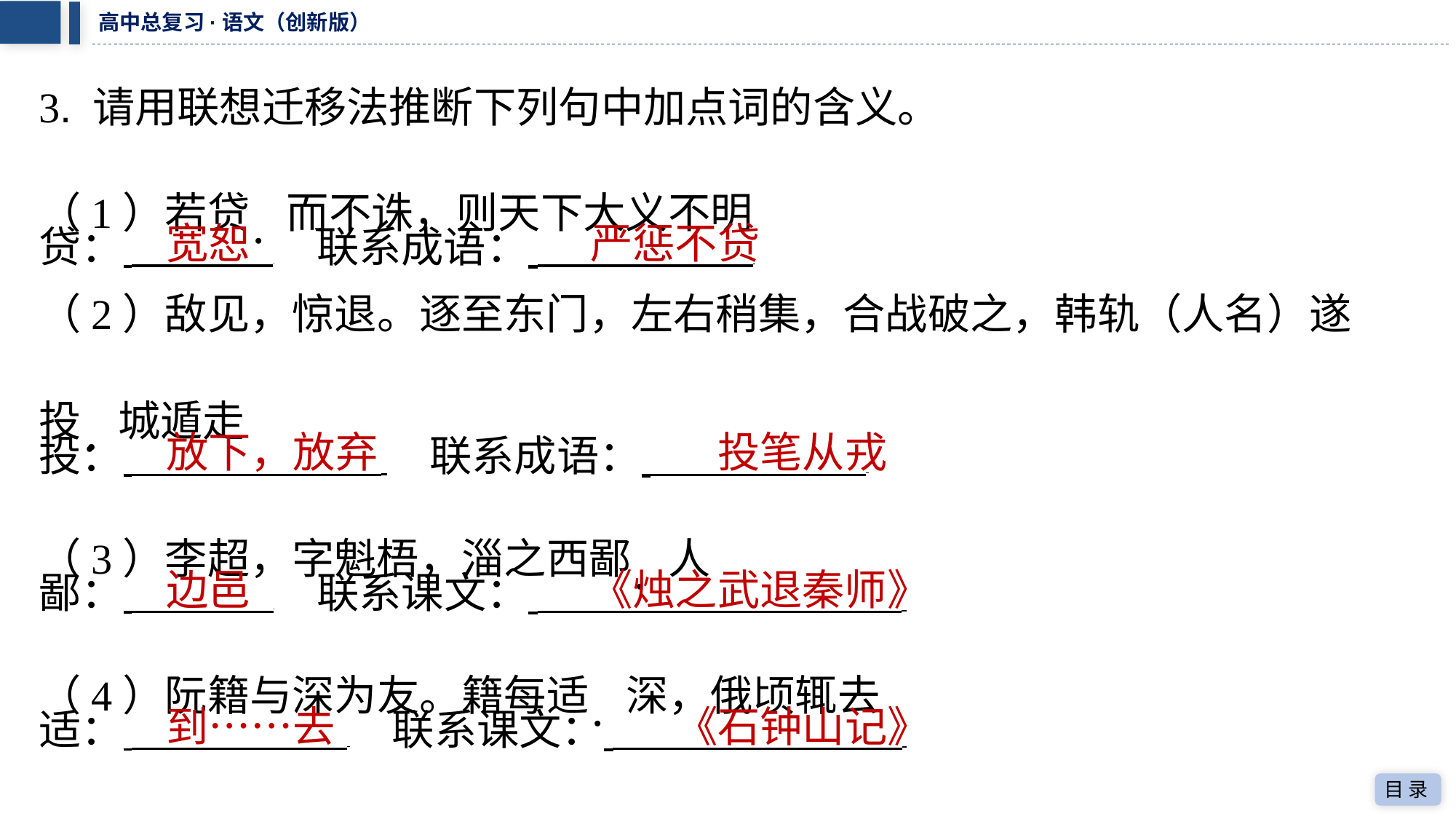

3. 请用联想迁移法推断下列句中加点词的含义。
（1）若贷．而不诛，则天下大义不明
宽恕
严惩不贷
贷：                       　联系成语：                                  ⁠
（2）敌见，惊退。逐至东门，左右稍集，合战破之，韩轨（人名）遂
投．城遁走
放下，放弃
投笔从戎
投：                                       　联系成语：                                  ⁠
（3）李超，字魁梧，淄之西鄙．人
边邑
《烛之武退秦师》
鄙：                       　联系课文：                                                        ⁠
（4）阮籍与深为友。籍每适．深，俄顷辄去
到……去
《石钟山记》
适：                                  　联系课文：                                             ⁠